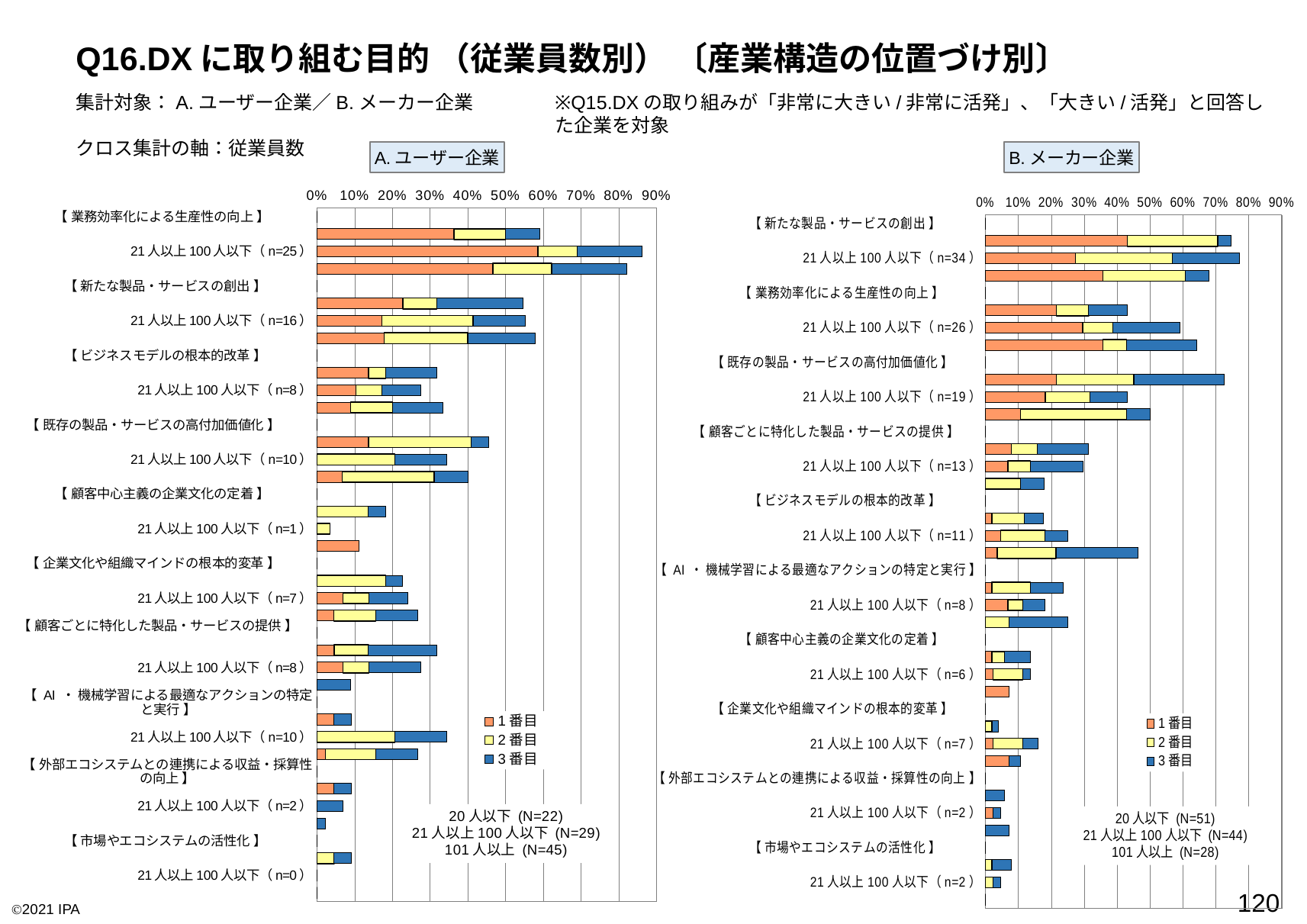

Q16.DXに取り組む目的 （従業員数別） 〔産業構造の位置づけ別〕
集計対象：A.ユーザー企業／B.メーカー企業
クロス集計の軸：従業員数
※Q15.DXの取り組みが「非常に大きい/非常に活発」、「大きい/活発」と回答した企業を対象
A.ユーザー企業
B.メーカー企業

### Chart:

| Category | 1番目 | 2番目 | 3番目 |
|---|---|---|---|
| 【 業務効率化による生産性の向上 】             | 0.0 | 0.0 | 0.0 |
| 20人以下（n=13） | 0.36363636363636365 | 0.13636363636363635 | 0.09090909090909091 |
| 21人以上100人以下（n=25） | 0.5862068965517241 | 0.10344827586206896 | 0.1724137931034483 |
| 101人以上（n=37） | 0.4666666666666667 | 0.15555555555555556 | 0.2 |
| 【 新たな製品・サービスの創出 】              | 0.0 | 0.0 | 0.0 |
| 20人以下（n=12） | 0.22727272727272727 | 0.09090909090909091 | 0.22727272727272727 |
| 21人以上100人以下（n=16） | 0.1724137931034483 | 0.2413793103448276 | 0.13793103448275862 |
| 101人以上（n=26） | 0.17777777777777778 | 0.2222222222222222 | 0.17777777777777778 |
| 【 ビジネスモデルの根本的改革 】              | 0.0 | 0.0 | 0.0 |
| 20人以下（n=7） | 0.13636363636363635 | 0.045454545454545456 | 0.13636363636363635 |
| 21人以上100人以下（n=8） | 0.10344827586206896 | 0.06896551724137931 | 0.10344827586206896 |
| 101人以上（n=15） | 0.08888888888888889 | 0.1111111111111111 | 0.13333333333333333 |
| 【 既存の製品・サービスの高付加価値化 】          | 0.0 | 0.0 | 0.0 |
| 20人以下（n=10） | 0.13636363636363635 | 0.2727272727272727 | 0.045454545454545456 |
| 21人以上100人以下（n=10） | 0.0 | 0.20689655172413793 | 0.13793103448275862 |
| 101人以上（n=18） | 0.06666666666666667 | 0.24444444444444444 | 0.08888888888888889 |
| 【 顧客中心主義の企業文化の定着 】             | 0.0 | 0.0 | 0.0 |
| 20人以下（n=4） | 0.0 | 0.13636363636363635 | 0.045454545454545456 |
| 21人以上100人以下（n=1） | 0.0 | 0.034482758620689655 | 0.0 |
| 101人以上（n=5） | 0.1111111111111111 | 0.0 | 0.0 |
| 【 企業文化や組織マインドの根本的変革 】          | 0.0 | 0.0 | 0.0 |
| 20人以下（n=5） | 0.0 | 0.18181818181818182 | 0.045454545454545456 |
| 21人以上100人以下（n=7） | 0.06896551724137931 | 0.06896551724137931 | 0.10344827586206896 |
| 101人以上（n=12） | 0.044444444444444446 | 0.1111111111111111 | 0.1111111111111111 |
| 【 顧客ごとに特化した製品・サービスの提供 】        | 0.0 | 0.0 | 0.0 |
| 20人以下（n=7） | 0.045454545454545456 | 0.09090909090909091 | 0.18181818181818182 |
| 21人以上100人以下（n=8） | 0.06896551724137931 | 0.06896551724137931 | 0.13793103448275862 |
| 101人以上（n=4） | 0.0 | 0.0 | 0.08888888888888889 |
| 【 AI ・ 機械学習による最適なアクションの特定と実行 】 | 0.0 | 0.0 | 0.0 |
| 20人以下（n=2） | 0.045454545454545456 | 0.0 | 0.045454545454545456 |
| 21人以上100人以下（n=10） | 0.0 | 0.20689655172413793 | 0.13793103448275862 |
| 101人以上（n=12） | 0.022222222222222223 | 0.13333333333333333 | 0.1111111111111111 |
| 【 外部エコシステムとの連携による収益・採算性の向上 】 | 0.0 | 0.0 | 0.0 |
| 20人以下（n=2） | 0.045454545454545456 | 0.0 | 0.045454545454545456 |
| 21人以上100人以下（n=2） | 0.0 | 0.0 | 0.06896551724137931 |
| 101人以上（n=1） | 0.0 | 0.0 | 0.022222222222222223 |
| 【 市場やエコシステムの活性化 】              | 0.0 | 0.0 | 0.0 |
| 20人以下（n=2） | 0.0 | 0.045454545454545456 | 0.045454545454545456 |
| 21人以上100人以下（n=0） | 0.0 | 0.0 | 0.0 |
| 101人以上（n=0） | 0.0 | 0.0 | 0.0 |

### Chart:

| Category | 1番目 | 2番目 | 3番目 |
|---|---|---|---|
| 【 新たな製品・サービスの創出 】              | 0.0 | 0.0 | 0.0 |
| 20人以下（n=38） | 0.43137254901960786 | 0.27450980392156865 | 0.0392156862745098 |
| 21人以上100人以下（n=34） | 0.2727272727272727 | 0.29545454545454547 | 0.20454545454545456 |
| 101人以上（n=19） | 0.35714285714285715 | 0.25 | 0.07142857142857142 |
| 【 業務効率化による生産性の向上 】             | 0.0 | 0.0 | 0.0 |
| 20人以下（n=22） | 0.21568627450980393 | 0.09803921568627451 | 0.11764705882352941 |
| 21人以上100人以下（n=26） | 0.29545454545454547 | 0.09090909090909091 | 0.20454545454545456 |
| 101人以上（n=18） | 0.35714285714285715 | 0.07142857142857142 | 0.21428571428571427 |
| 【 既存の製品・サービスの高付加価値化 】          | 0.0 | 0.0 | 0.0 |
| 20人以下（n=37） | 0.21568627450980393 | 0.23529411764705882 | 0.27450980392156865 |
| 21人以上100人以下（n=19） | 0.18181818181818182 | 0.13636363636363635 | 0.11363636363636363 |
| 101人以上（n=14） | 0.10714285714285714 | 0.32142857142857145 | 0.07142857142857142 |
| 【 顧客ごとに特化した製品・サービスの提供 】        | 0.0 | 0.0 | 0.0 |
| 20人以下（n=16） | 0.0784313725490196 | 0.0784313725490196 | 0.1568627450980392 |
| 21人以上100人以下（n=13） | 0.06818181818181818 | 0.06818181818181818 | 0.1590909090909091 |
| 101人以上（n=5） | 0.0 | 0.10714285714285714 | 0.07142857142857142 |
| 【 ビジネスモデルの根本的改革 】              | 0.0 | 0.0 | 0.0 |
| 20人以下（n=9） | 0.0196078431372549 | 0.09803921568627451 | 0.058823529411764705 |
| 21人以上100人以下（n=11） | 0.045454545454545456 | 0.13636363636363635 | 0.06818181818181818 |
| 101人以上（n=13） | 0.03571428571428571 | 0.17857142857142858 | 0.25 |
| 【 AI ・ 機械学習による最適なアクションの特定と実行 】 | 0.0 | 0.0 | 0.0 |
| 20人以下（n=12） | 0.0196078431372549 | 0.11764705882352941 | 0.09803921568627451 |
| 21人以上100人以下（n=8） | 0.06818181818181818 | 0.045454545454545456 | 0.06818181818181818 |
| 101人以上（n=7） | 0.0 | 0.07142857142857142 | 0.17857142857142858 |
| 【 顧客中心主義の企業文化の定着 】             | 0.0 | 0.0 | 0.0 |
| 20人以下（n=7） | 0.0196078431372549 | 0.0392156862745098 | 0.0784313725490196 |
| 21人以上100人以下（n=6） | 0.022727272727272728 | 0.09090909090909091 | 0.022727272727272728 |
| 101人以上（n=2） | 0.07142857142857142 | 0.0 | 0.0 |
| 【 企業文化や組織マインドの根本的変革 】          | 0.0 | 0.0 | 0.0 |
| 20人以下（n=2） | 0.0 | 0.0196078431372549 | 0.0196078431372549 |
| 21人以上100人以下（n=7） | 0.022727272727272728 | 0.09090909090909091 | 0.045454545454545456 |
| 101人以上（n=3） | 0.07142857142857142 | 0.0 | 0.03571428571428571 |
| 【 外部エコシステムとの連携による収益・採算性の向上 】 | 0.0 | 0.0 | 0.0 |
| 20人以下（n=3） | 0.0 | 0.0 | 0.058823529411764705 |
| 21人以上100人以下（n=2） | 0.022727272727272728 | 0.0 | 0.022727272727272728 |
| 101人以上（n=2） | 0.0 | 0.0 | 0.07142857142857142 |
| 【 市場やエコシステムの活性化 】              | 0.0 | 0.0 | 0.0 |
| 20人以下（n=4） | 0.0 | 0.0196078431372549 | 0.058823529411764705 |
| 21人以上100人以下（n=2） | 0.0 | 0.022727272727272728 | 0.022727272727272728 |
| 101人以上（n=0） | 0.0 | 0.0 | 0.0 |